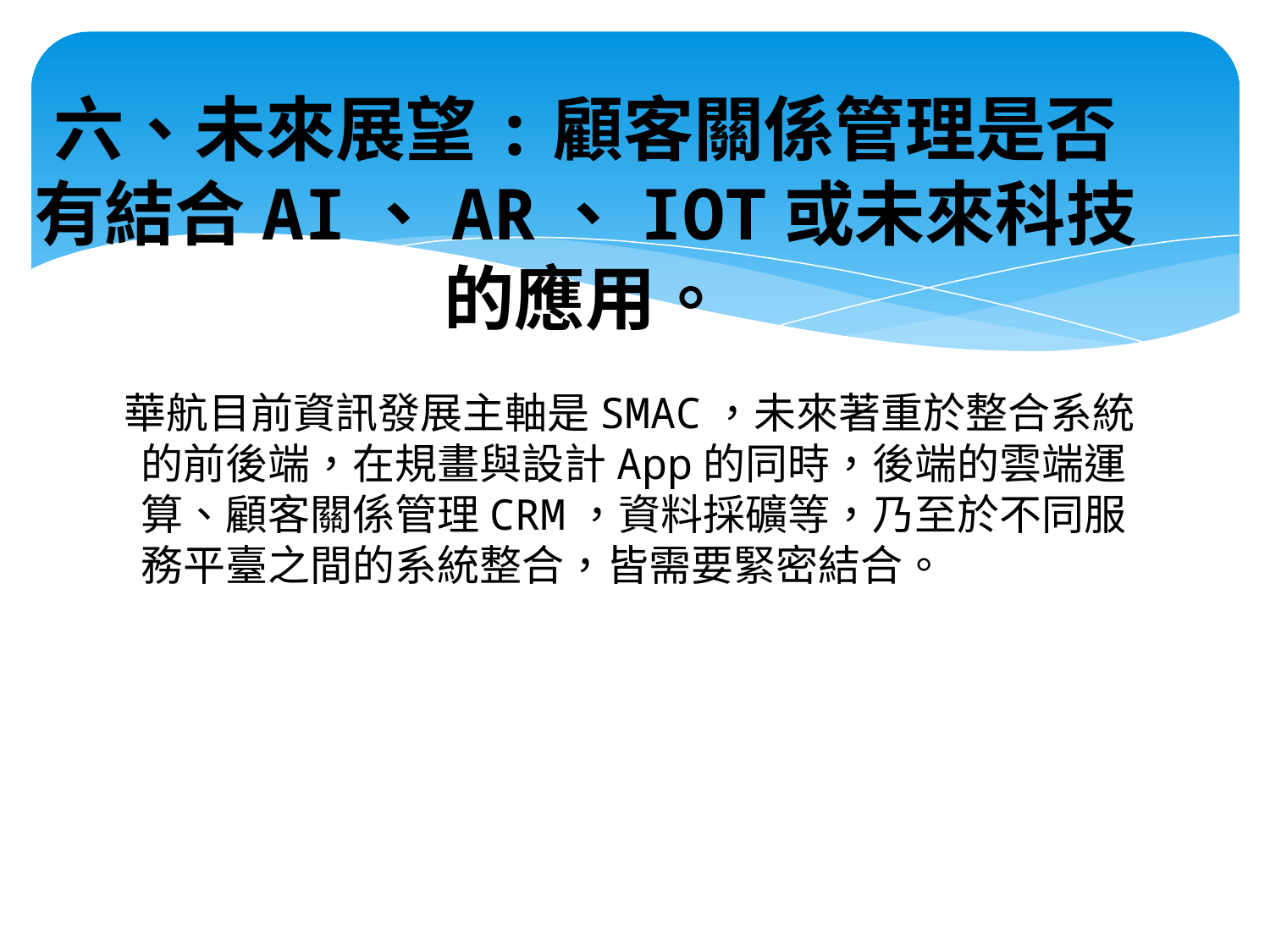

六、未來展望:顧客關係管理是否有結合AI、AR、IOT或未來科技的應用。
華航目前資訊發展主軸是SMAC，未來著重於整合系統的前後端，在規畫與設計App的同時，後端的雲端運算、顧客關係管理CRM，資料採礦等，乃至於不同服務平臺之間的系統整合，皆需要緊密結合。